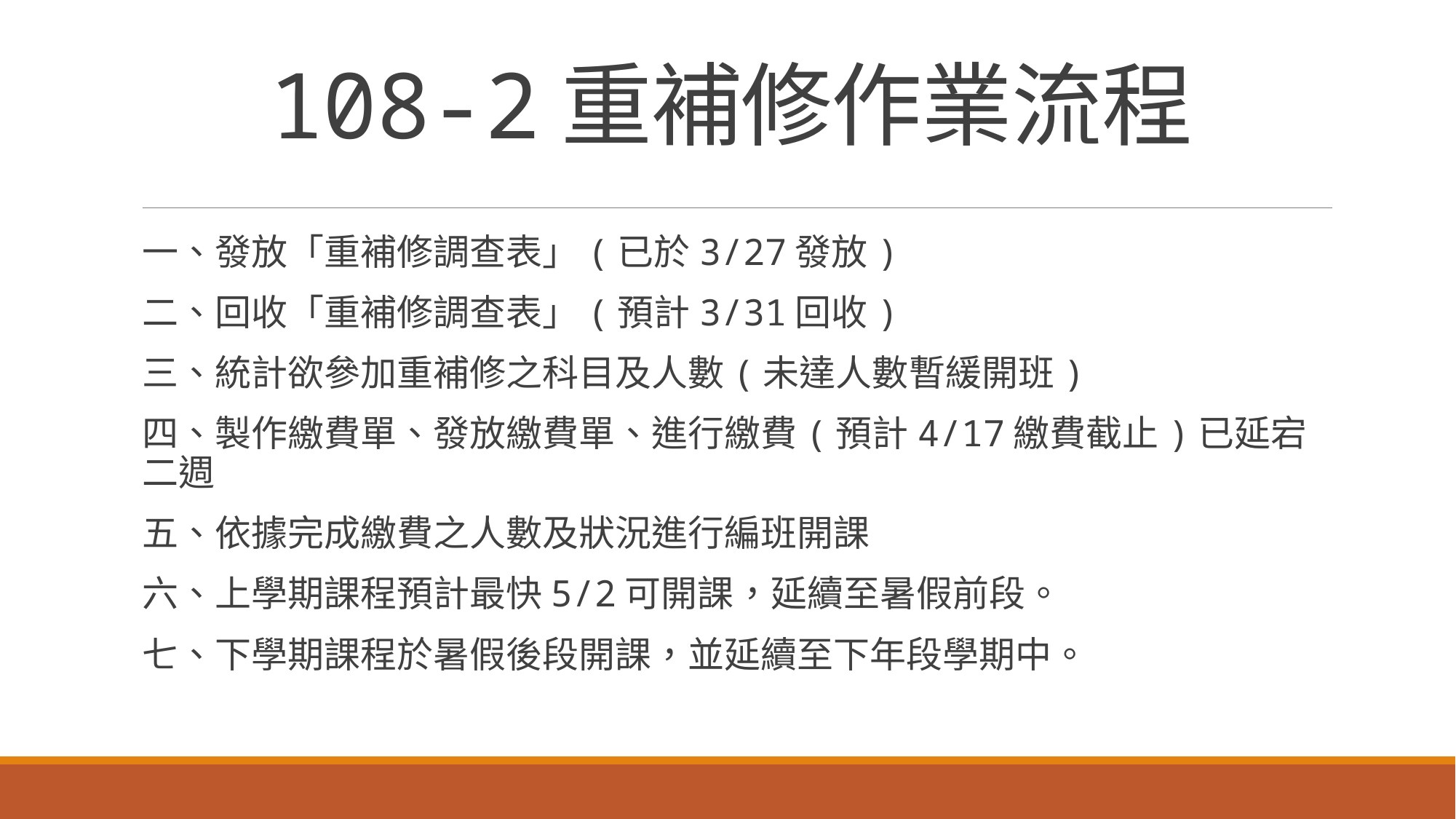

# 108-2重補修作業流程
一、發放「重補修調查表」(已於3/27發放)
二、回收「重補修調查表」(預計3/31回收)
三、統計欲參加重補修之科目及人數(未達人數暫緩開班)
四、製作繳費單、發放繳費單、進行繳費(預計4/17繳費截止)已延宕二週
五、依據完成繳費之人數及狀況進行編班開課
六、上學期課程預計最快5/2可開課，延續至暑假前段。
七、下學期課程於暑假後段開課，並延續至下年段學期中。